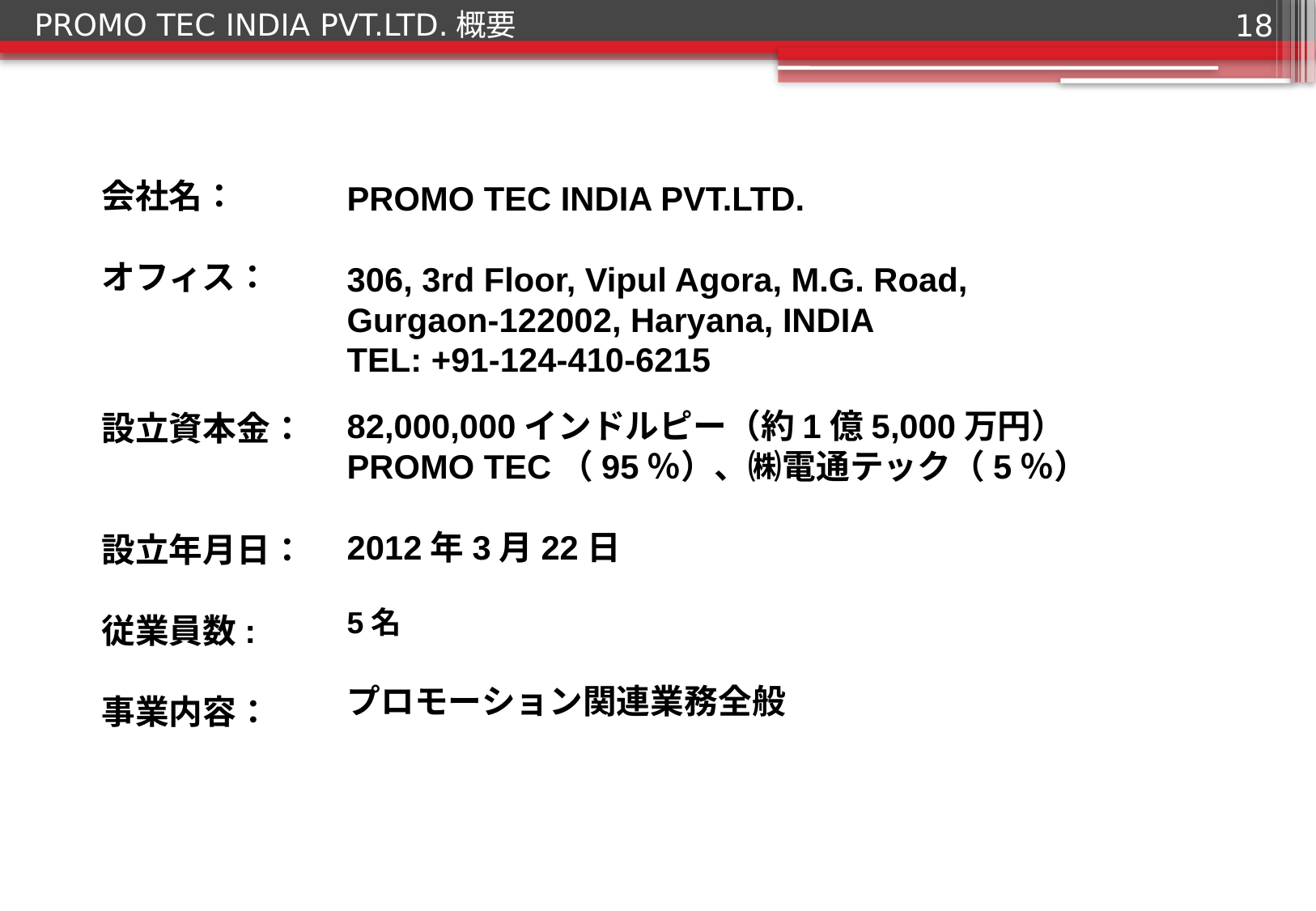

PROMO TEC INDIA PVT.LTD.概要
18
会社名：

オフィス：

設立資本金：

設立年月日：

従業員数:

事業内容：
PROMO TEC INDIA PVT.LTD.

306, 3rd Floor, Vipul Agora, M.G. Road,
Gurgaon-122002, Haryana, INDIA
TEL: +91-124-410-6215

82,000,000インドルピー（約1億5,000万円）
PROMO TEC（95％）、㈱電通テック（5％）

2012年3月22日

5名

プロモーション関連業務全般